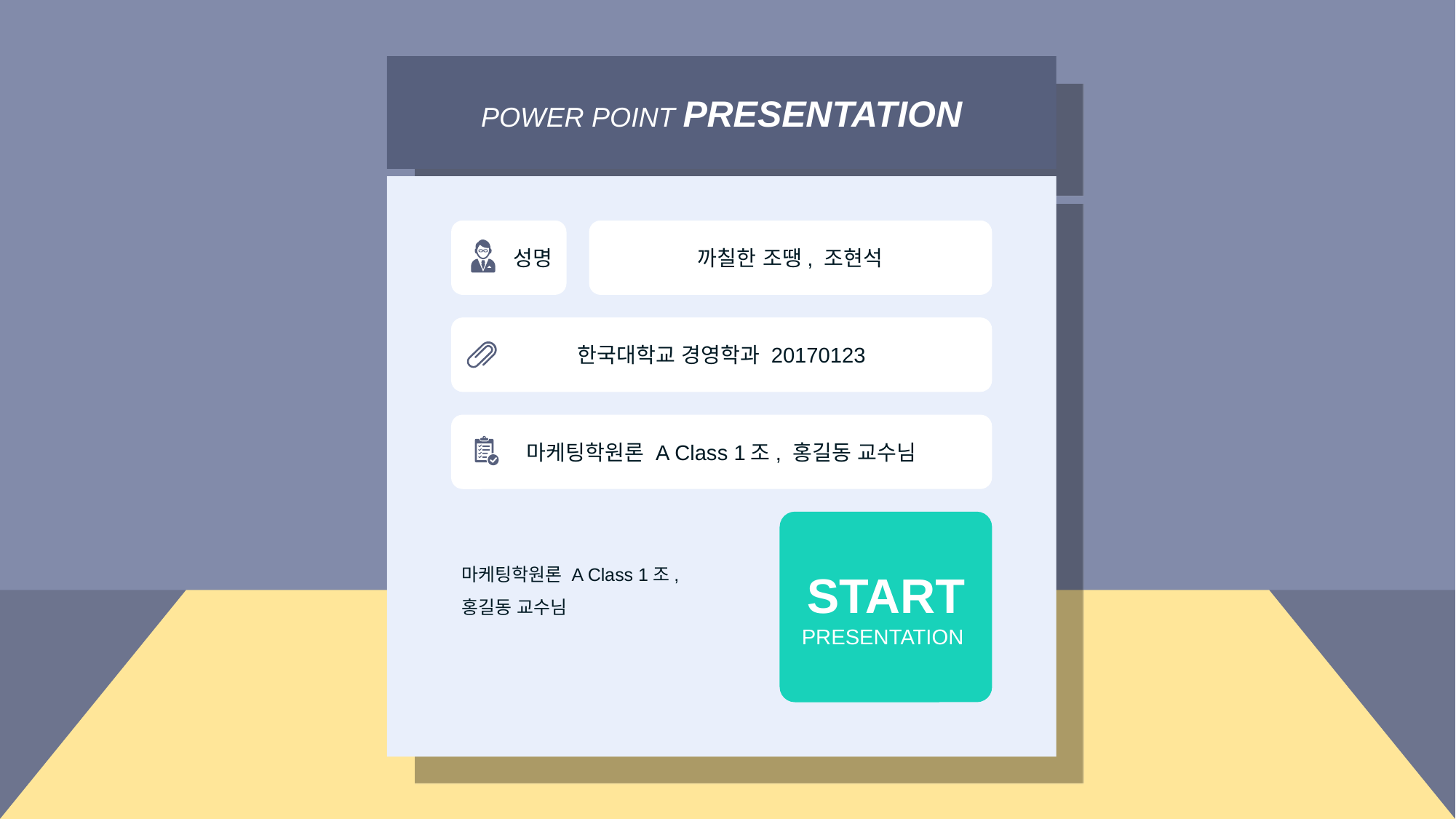

POWER POINT PRESENTATION

성명
까칠한 조땡, 조현석

한국대학교 경영학과 20170123

마케팅학원론 A Class 1조, 홍길동 교수님

START PRESENTATION
마케팅학원론 A Class 1조,
홍길동 교수님